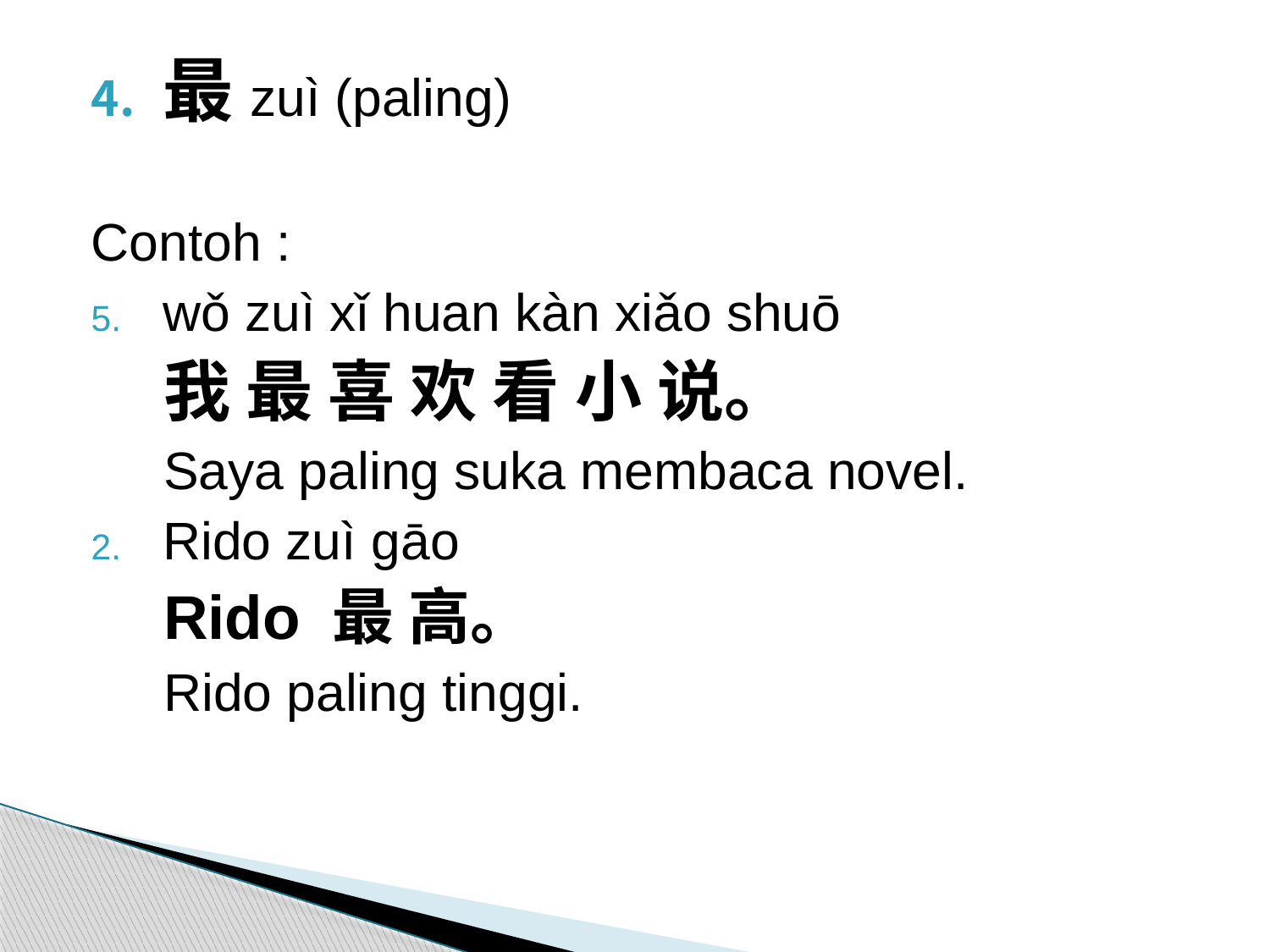

最zuì (paling)

Contoh :
wǒ zuì xǐ huan kàn xiǎo shuō
我 最 喜 欢 看 小 说。
Saya paling suka membaca novel.
Rido zuì gāo
Rido 最 高。
Rido paling tinggi.